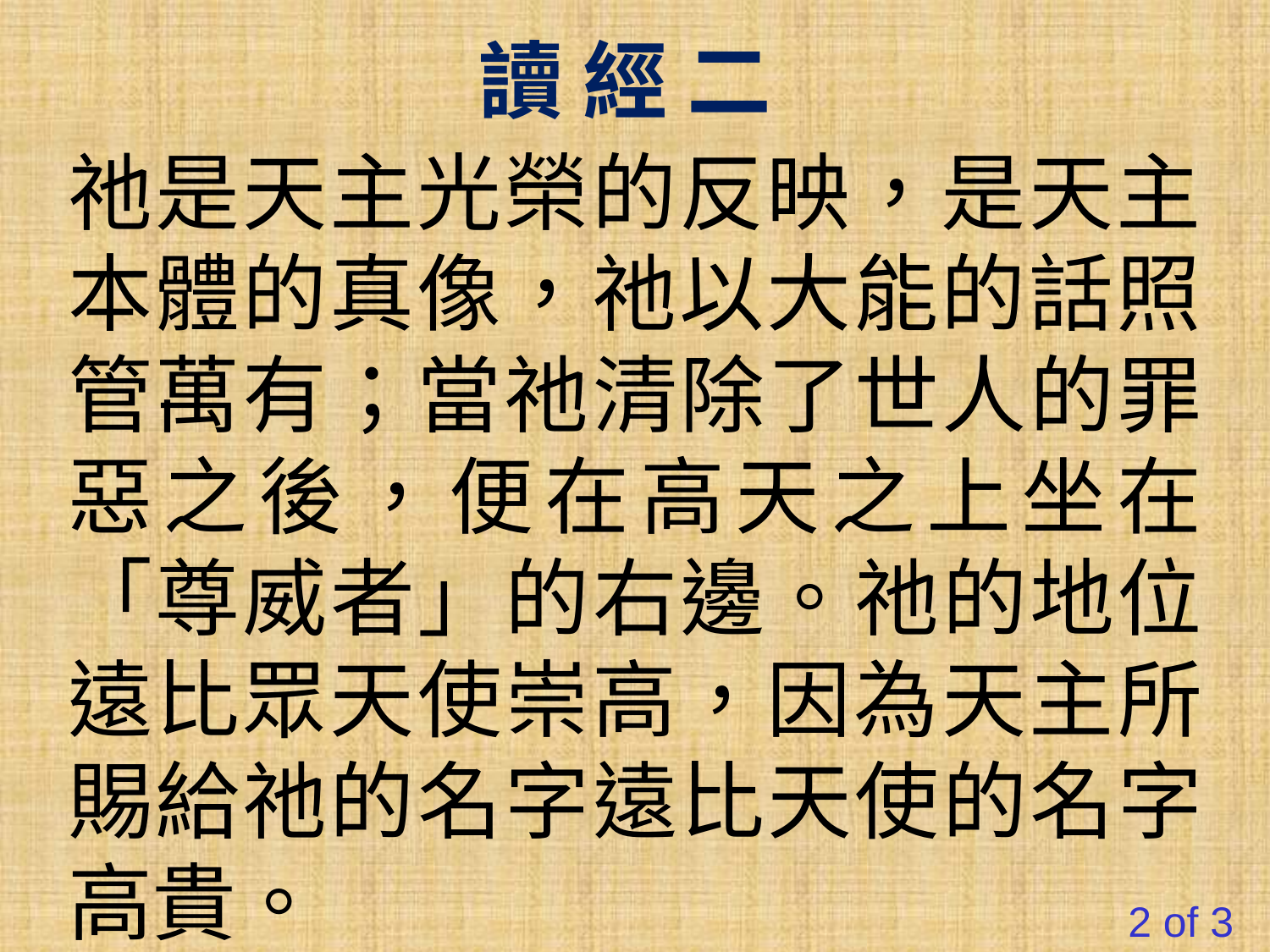

讀 經 二
祂是天主光榮的反映，是天主本體的真像，祂以大能的話照管萬有；當祂清除了世人的罪惡之後，便在高天之上坐在「尊威者」的右邊。祂的地位遠比眾天使崇高，因為天主所賜給祂的名字遠比天使的名字高貴。
2 of 3